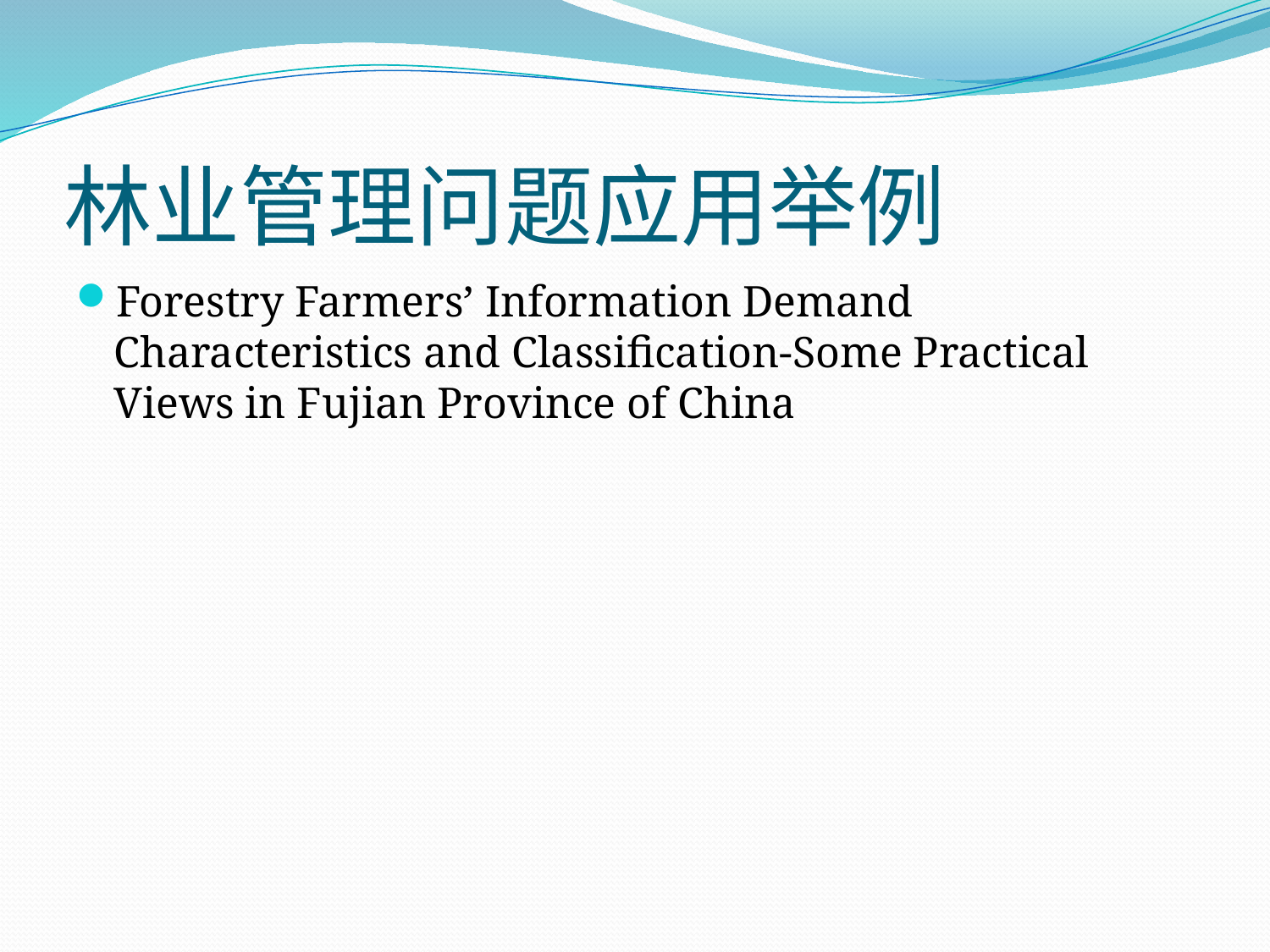

# 林业管理问题应用举例
Forestry Farmers’ Information Demand Characteristics and Classification-Some Practical Views in Fujian Province of China